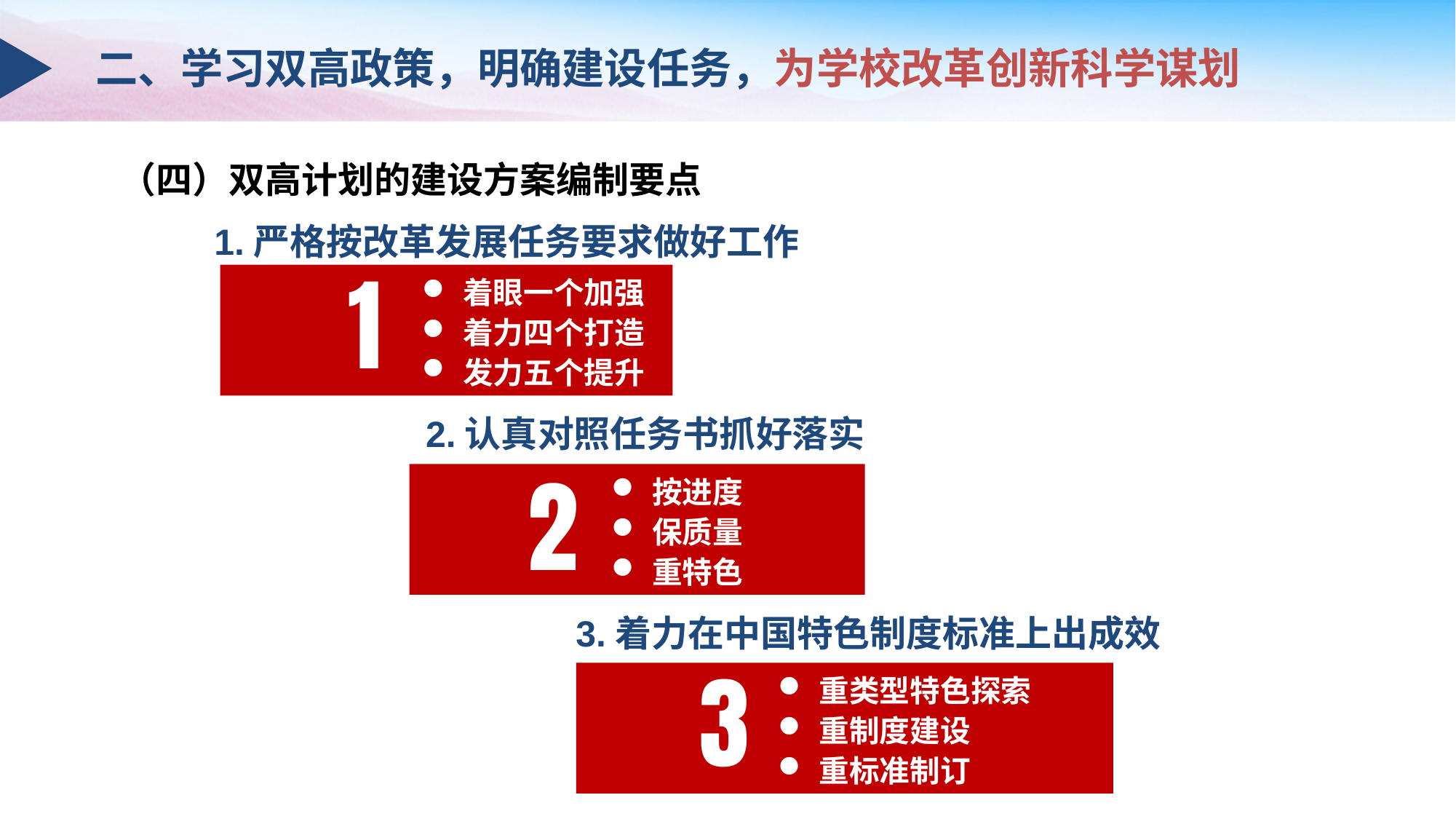

二、学习双高政策，明确建设任务，为学校改革创新科学谋划
（四）双高计划的建设方案编制要点
1.严格按改革发展任务要求做好工作
1
着眼一个加强
着力四个打造
发力五个提升
2.认真对照任务书抓好落实
按进度
保质量
重特色
2
3.着力在中国特色制度标准上出成效
重类型特色探索
重制度建设
重标准制订
3